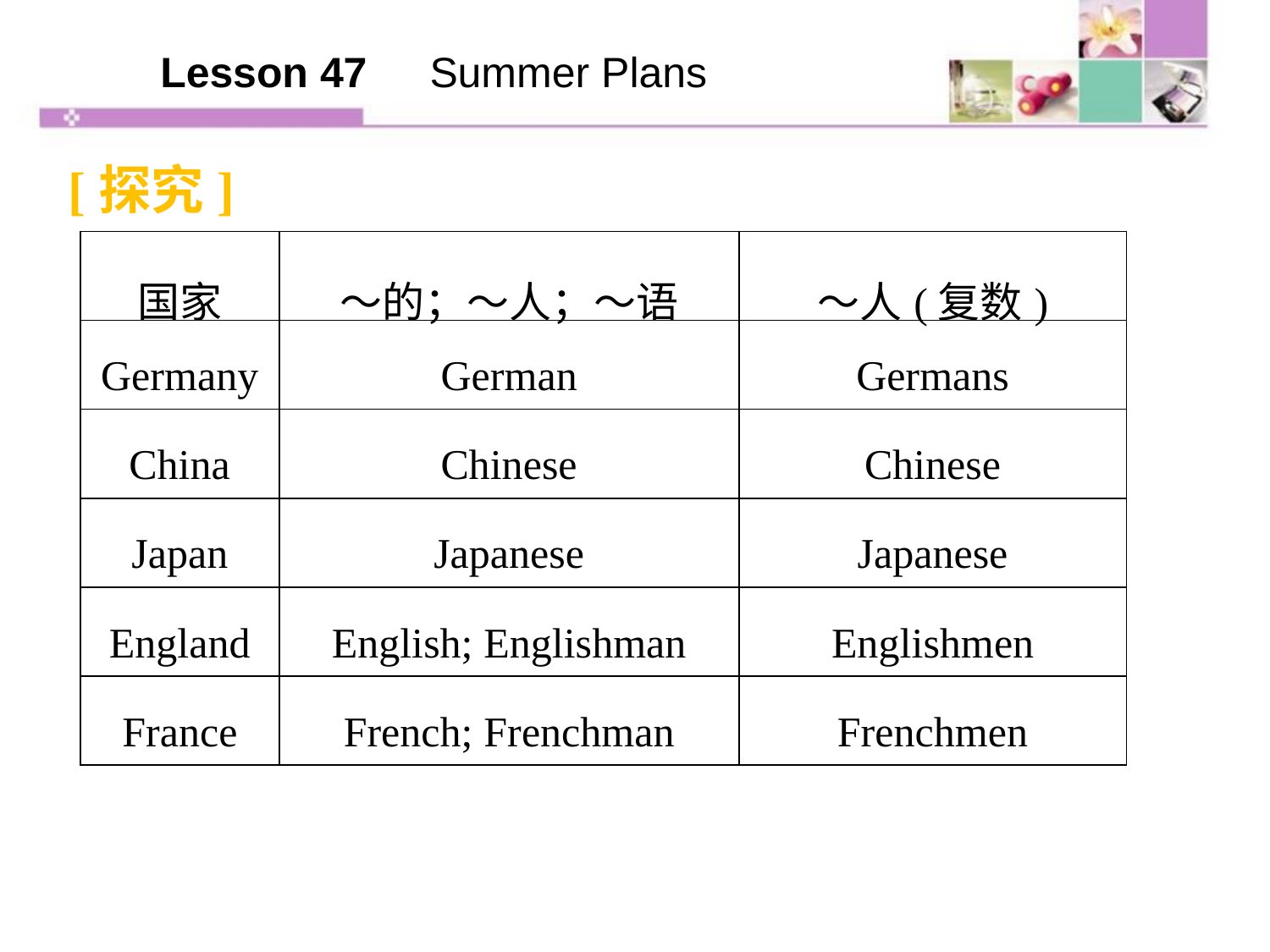

Lesson 47　Summer Plans
[探究]
| 国家 | ～的；～人；～语 | ～人(复数) |
| --- | --- | --- |
| Germany | German | Germans |
| China | Chinese | Chinese |
| Japan | Japanese | Japanese |
| England | English; Englishman | Englishmen |
| France | French; Frenchman | Frenchmen |